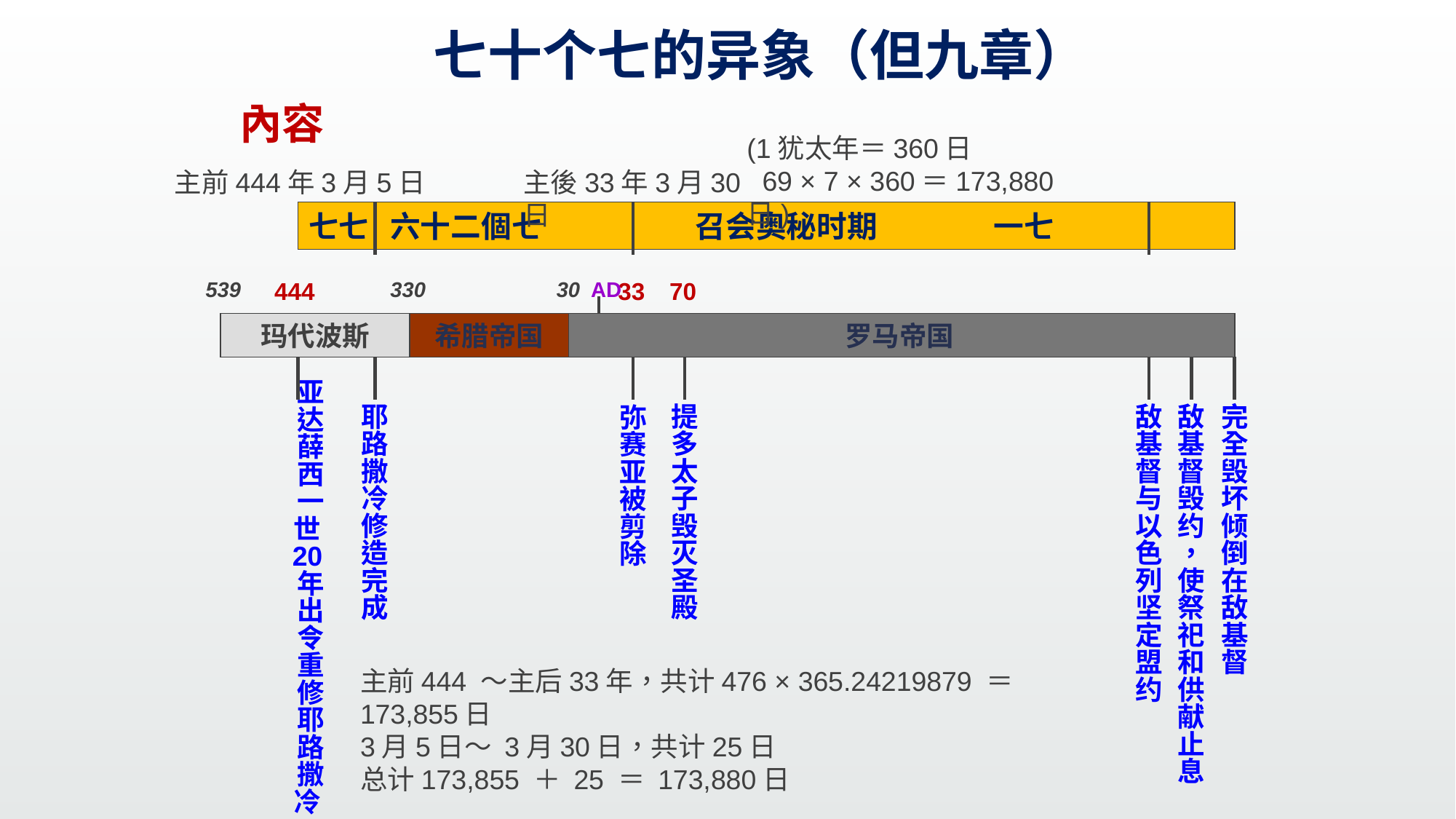

七十个七的异象（但九章）
內容
(1犹太年＝360日
  69 × 7 × 360＝173,880日)
主前444年3月5日
主後33年3月30日
七七   六十二個七　　　         召会奥秘时期   　　     一七
539
444
330
30
AD
33
70
玛代波斯
希腊帝国
罗马帝国
亚达薛西一世20年出令重修耶路撒冷
耶路撒冷修造完成
提多太子毁灭圣殿
敌基督与以色列坚定盟约
敌基督毁约
，使祭祀和供献止息
完全毁坏倾倒在敌基督
弥赛亚被剪除
主前444 ～主后33年，共计476 × 365.24219879 ＝ 173,855日
3月5日～ 3月30日，共计25日
总计173,855 ＋ 25 ＝ 173,880日